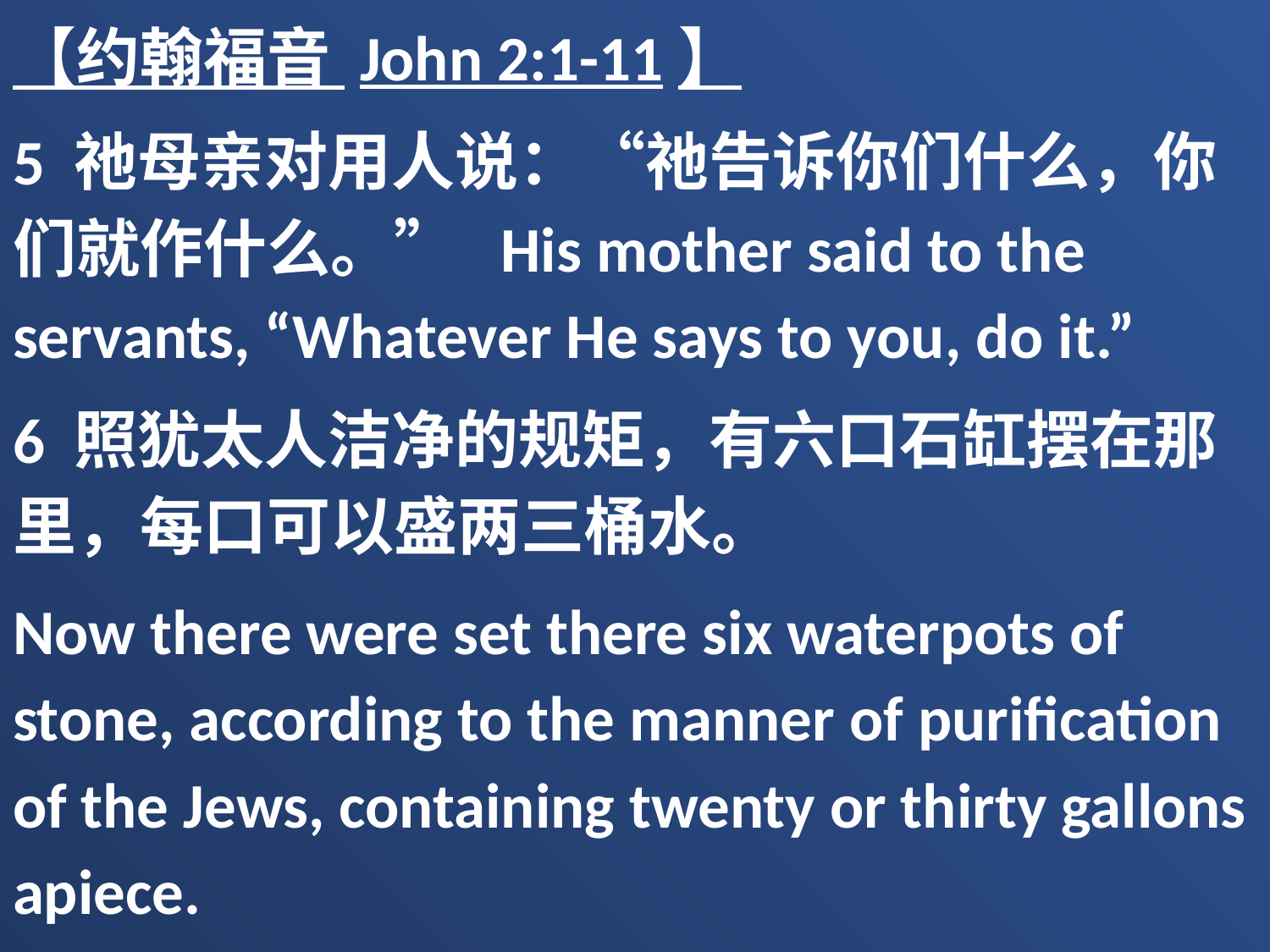

【约翰福音 John 2:1-11】
5 祂母亲对用人说：“祂告诉你们什么，你们就作什么。”  His mother said to the servants, “Whatever He says to you, do it.”
6 照犹太人洁净的规矩，有六口石缸摆在那里，每口可以盛两三桶水。
Now there were set there six waterpots of stone, according to the manner of purification of the Jews, containing twenty or thirty gallons apiece.